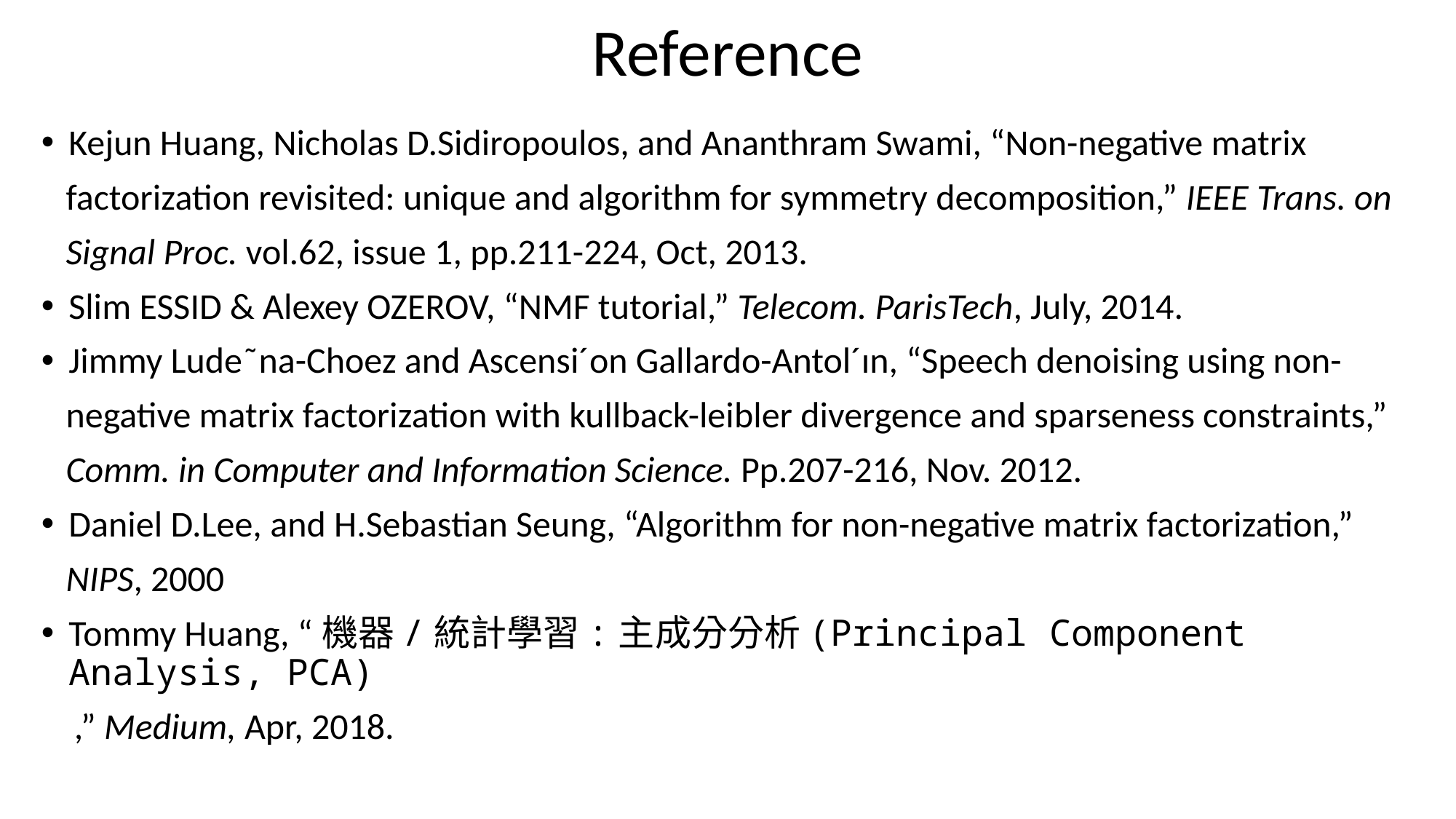

# Reference
Kejun Huang, Nicholas D.Sidiropoulos, and Ananthram Swami, “Non-negative matrix
   factorization revisited: unique and algorithm for symmetry decomposition,” IEEE Trans. on
   Signal Proc. vol.62, issue 1, pp.211-224, Oct, 2013.
Slim ESSID & Alexey OZEROV, “NMF tutorial,” Telecom. ParisTech, July, 2014.
Jimmy Lude˜na-Choez and Ascensi´on Gallardo-Antol´ın, “Speech denoising using non-
   negative matrix factorization with kullback-leibler divergence and sparseness constraints,”
   Comm. in Computer and Information Science. Pp.207-216, Nov. 2012.
Daniel D.Lee, and H.Sebastian Seung, “Algorithm for non-negative matrix factorization,”
   NIPS, 2000
Tommy Huang, “機器/統計學習:主成分分析(Principal Component Analysis, PCA)
    ,” Medium, Apr, 2018.